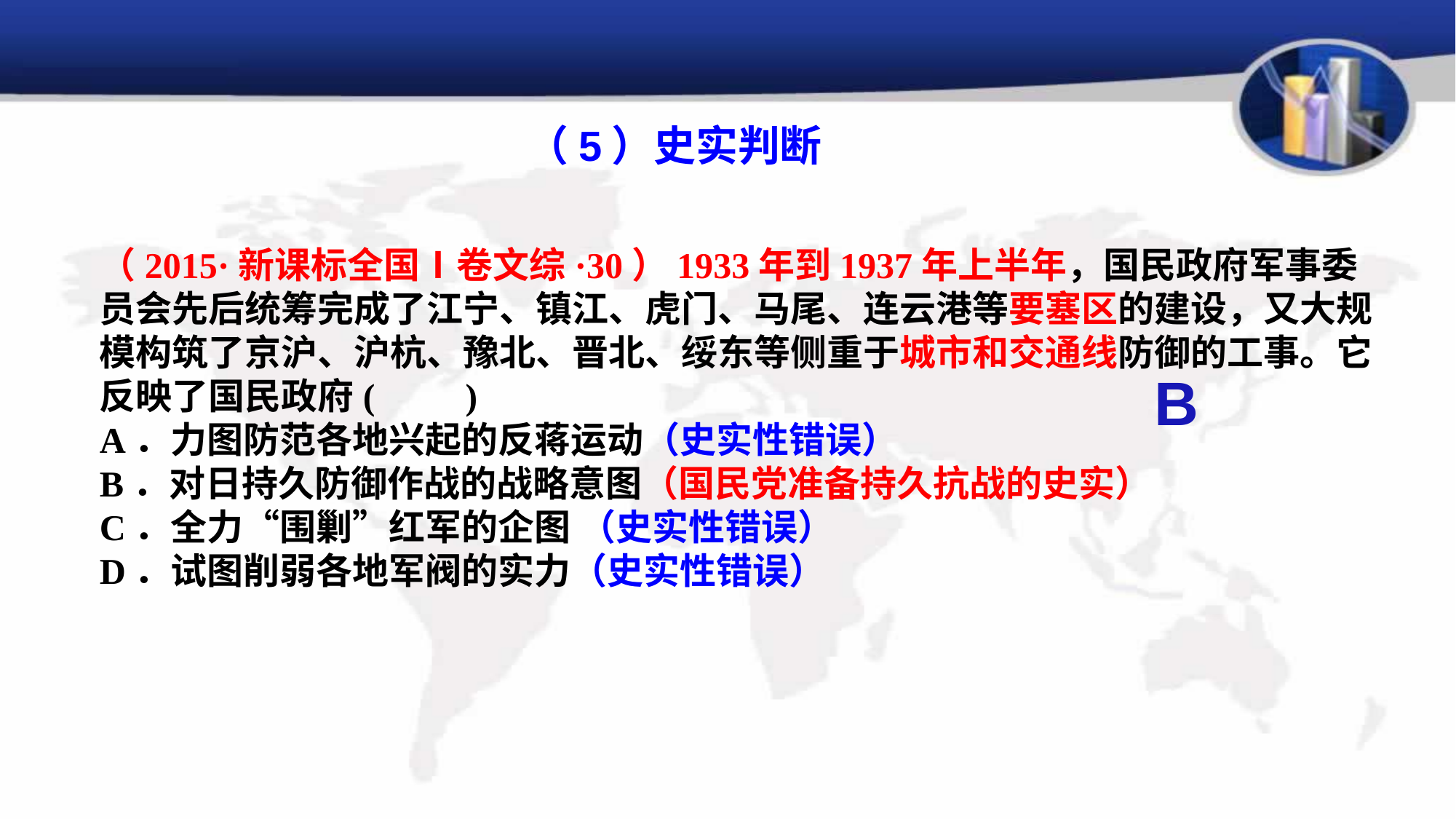

（5）史实判断
（2015·新课标全国Ⅰ卷文综·30）1933年到1937年上半年，国民政府军事委员会先后统筹完成了江宁、镇江、虎门、马尾、连云港等要塞区的建设，又大规模构筑了京沪、沪杭、豫北、晋北、绥东等侧重于城市和交通线防御的工事。它反映了国民政府(　　)
A．力图防范各地兴起的反蒋运动（史实性错误）
B．对日持久防御作战的战略意图（国民党准备持久抗战的史实）
C．全力“围剿”红军的企图 （史实性错误）
D．试图削弱各地军阀的实力（史实性错误）

B